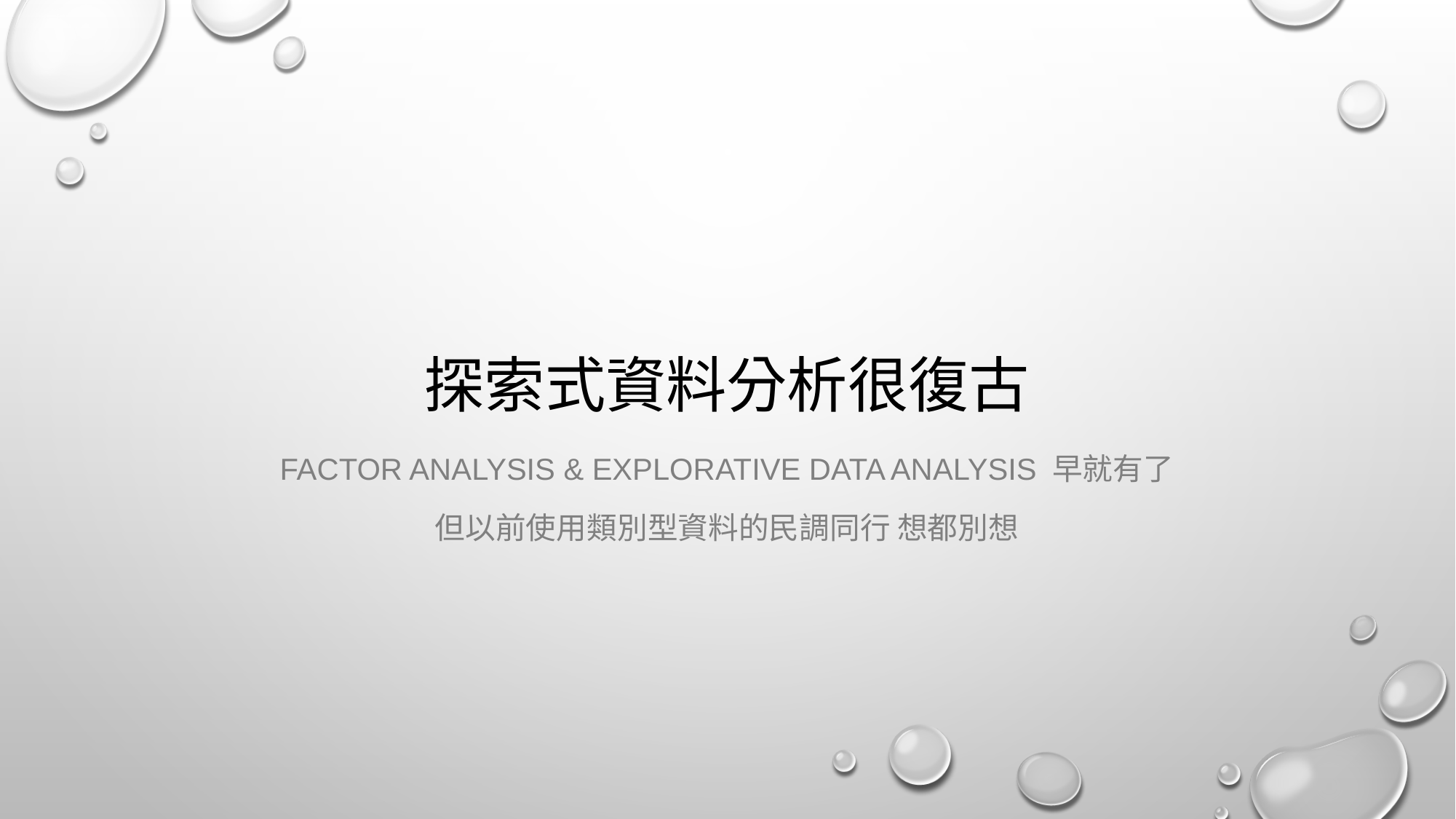

# 探索式資料分析很復古
Factor analysis & Explorative data analysis 早就有了
但以前使用類別型資料的民調同行 想都別想